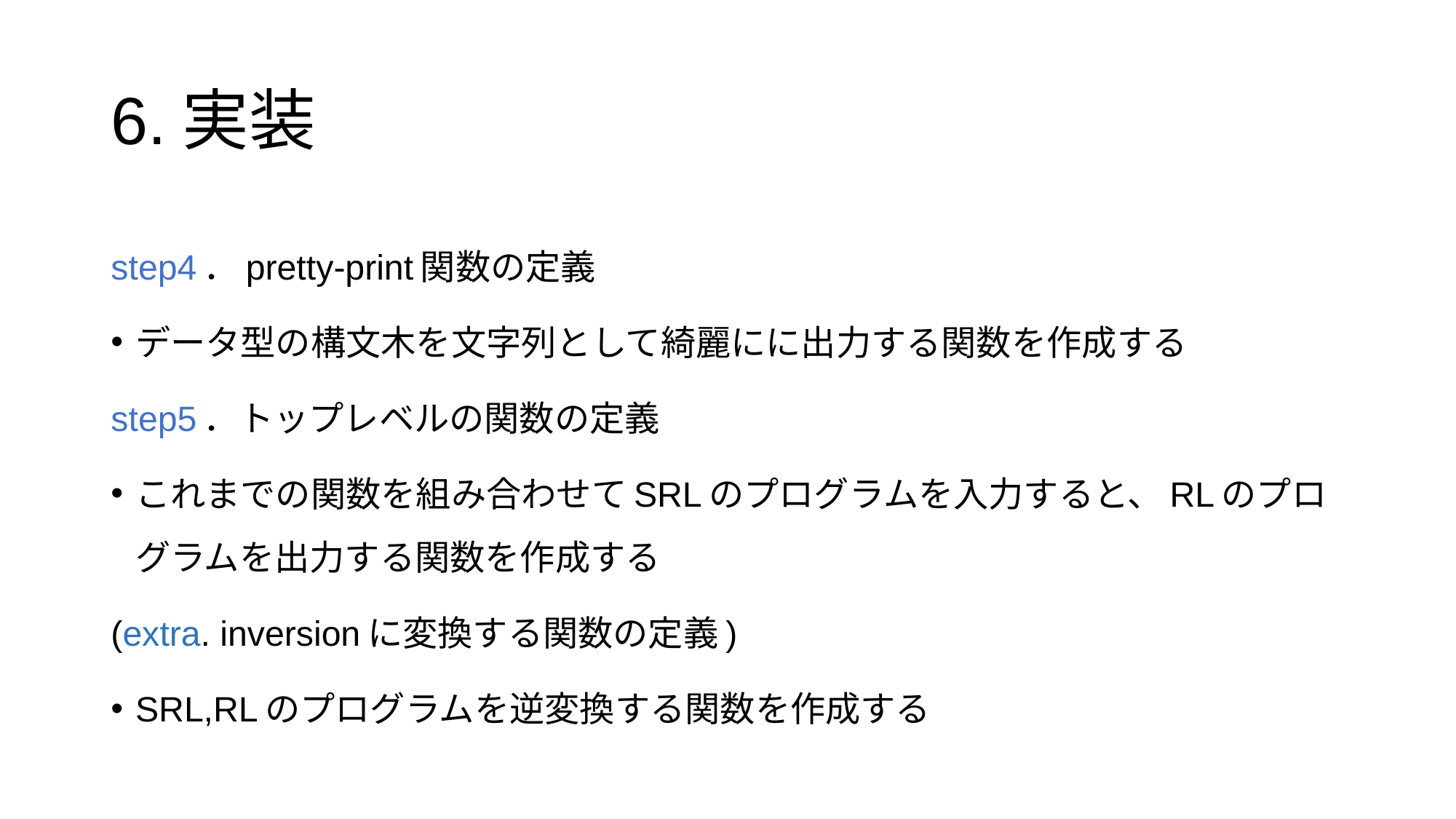

# 6.実装
step4．pretty-print関数の定義
データ型の構文木を文字列として綺麗にに出力する関数を作成する
step5．トップレベルの関数の定義
これまでの関数を組み合わせてSRLのプログラムを入力すると、RLのプログラムを出力する関数を作成する
(extra. inversionに変換する関数の定義)
SRL,RLのプログラムを逆変換する関数を作成する